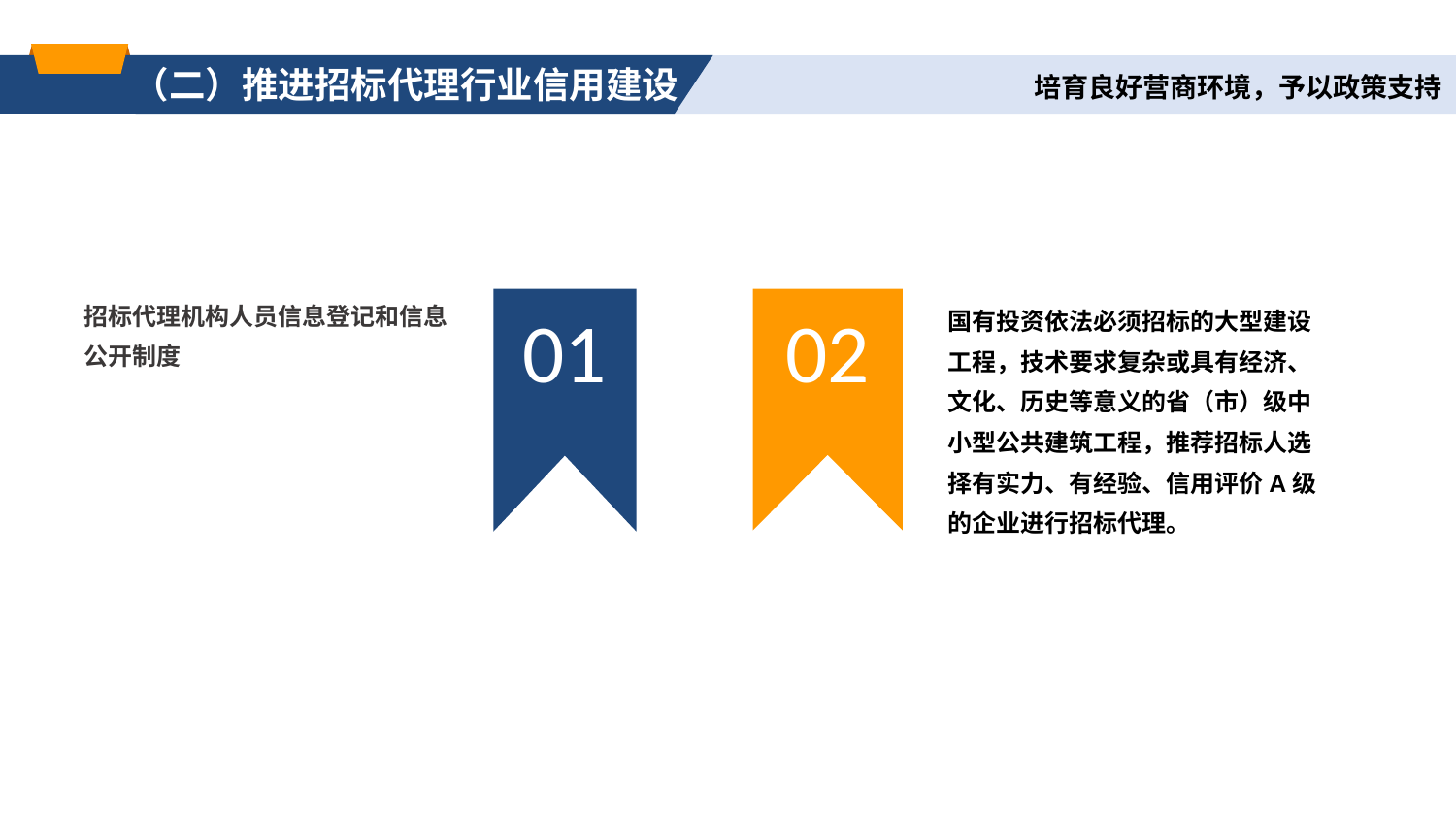

（二）推进招标代理行业信用建设

培育良好营商环境，予以政策支持
招标代理机构人员信息登记和信息公开制度
国有投资依法必须招标的大型建设工程，技术要求复杂或具有经济、文化、历史等意义的省（市）级中小型公共建筑工程，推荐招标人选择有实力、有经验、信用评价A级的企业进行招标代理。
02
01